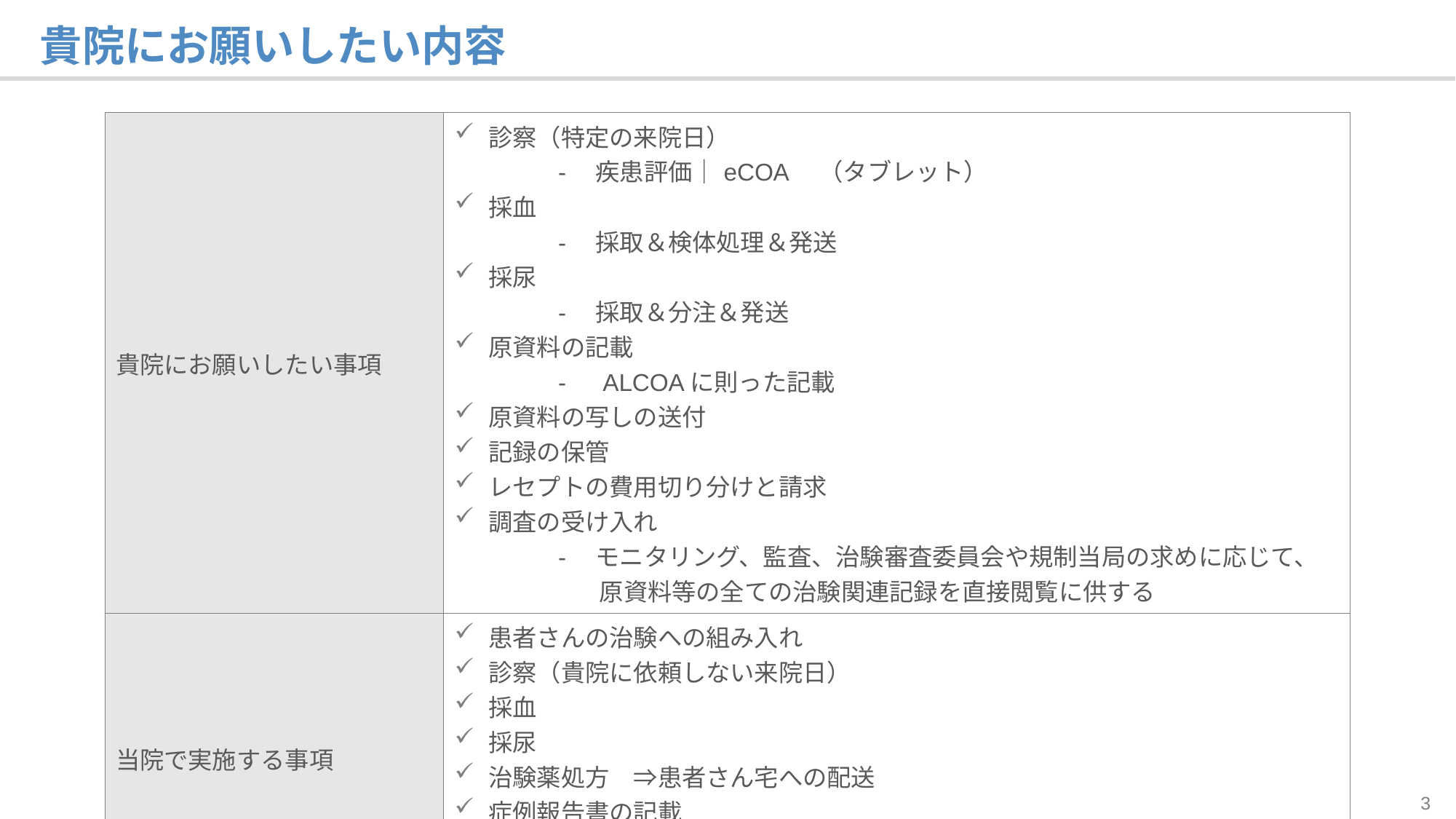

# 貴院にお願いしたい内容
| 貴院にお願いしたい事項 | 診察（特定の来院日） 　　　　-　疾患評価｜eCOA　（タブレット） 採血 　　　　-　採取＆検体処理＆発送 採尿 　　　　-　採取＆分注＆発送 原資料の記載 　　　　-　ALCOAに則った記載 原資料の写しの送付 記録の保管 レセプトの費用切り分けと請求 調査の受け入れ 　　　　-　モニタリング、監査、治験審査委員会や規制当局の求めに応じて、 　　　　　　原資料等の全ての治験関連記録を直接閲覧に供する |
| --- | --- |
| 当院で実施する事項 | 患者さんの治験への組み入れ 診察（貴院に依頼しない来院日） 採血 採尿 治験薬処方　⇒患者さん宅への配送 症例報告書の記載 記録の保管 調査の受け入れ |
3